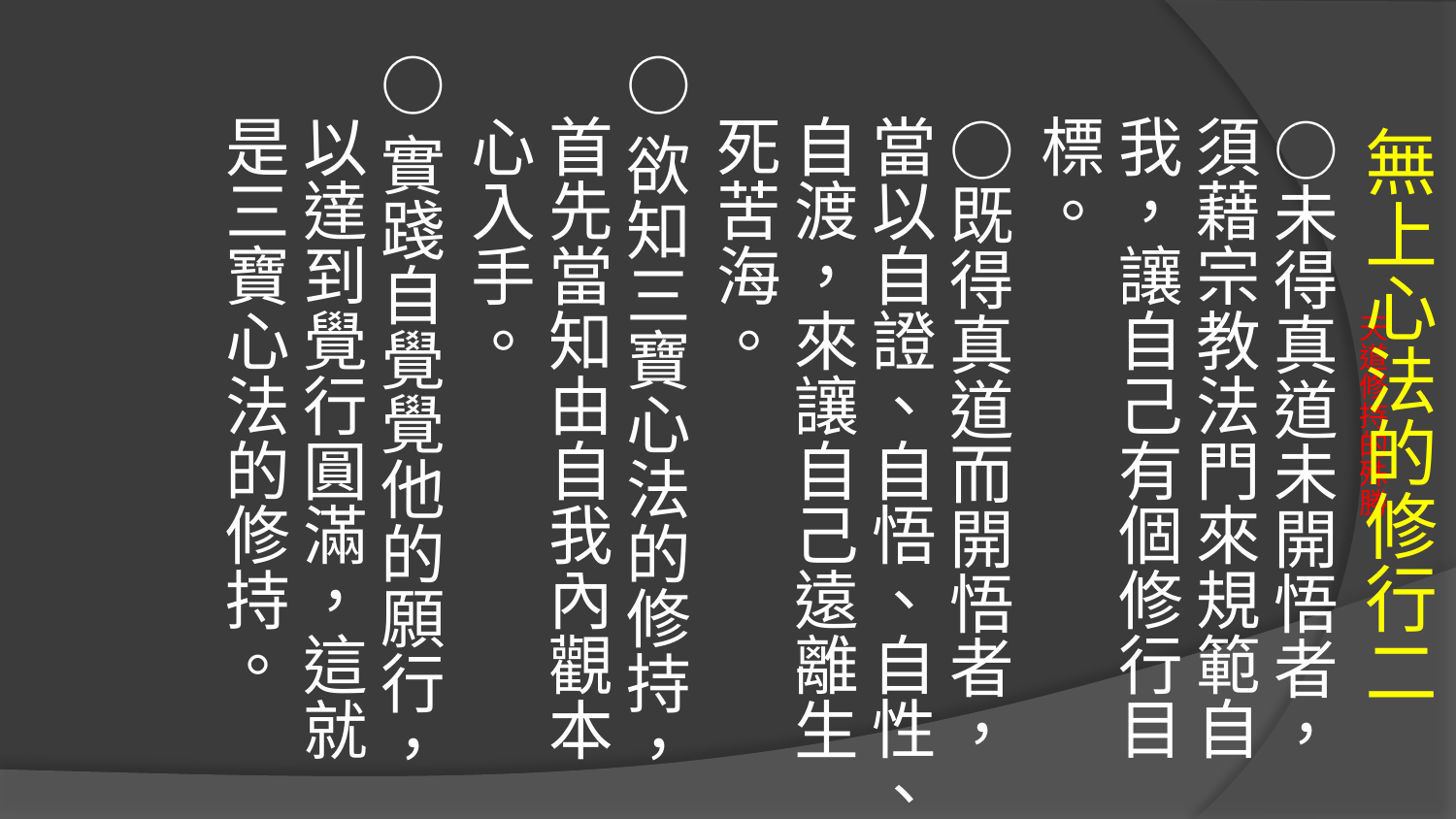

無上心法的修行二
　○未得真道未開悟者，須藉宗教法門來規範自我，讓自己有個修行目標。
　○既得真道而開悟者，當以自證、自悟、自性、自渡，來讓自己遠離生死苦海。
○欲知三寶心法的修持，首先當知由自我內觀本心入手。
○實踐自覺覺他的願行，以達到覺行圓滿，這就是三寶心法的修持。

# 天道修持的殊勝